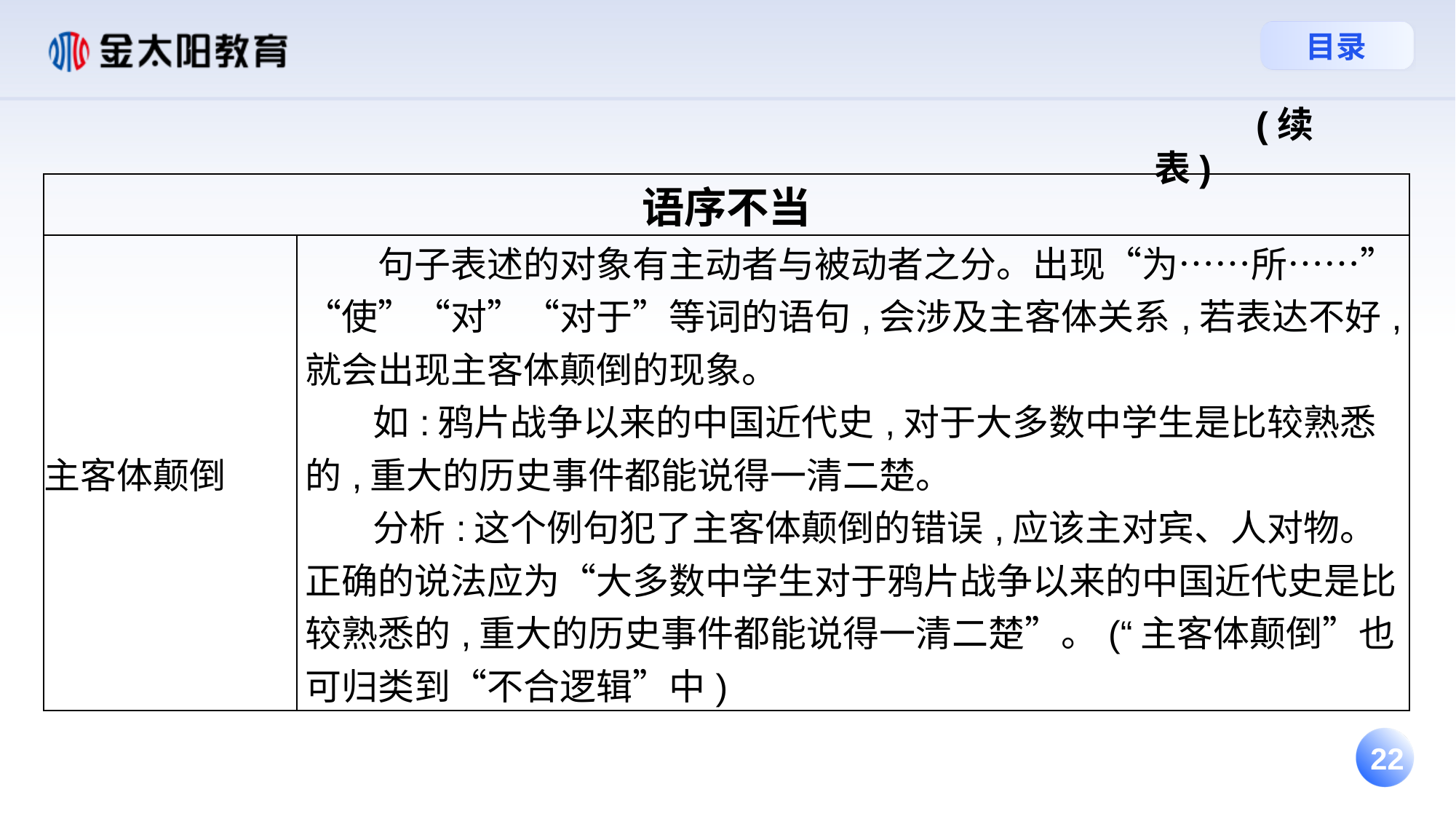

(续表)

| 语序不当 |  |
| --- | --- |
| 主客体颠倒 | 句子表述的对象有主动者与被动者之分。出现“为……所……”“使”“对”“对于”等词的语句,会涉及主客体关系,若表达不好,就会出现主客体颠倒的现象。 如:鸦片战争以来的中国近代史,对于大多数中学生是比较熟悉的,重大的历史事件都能说得一清二楚。　　 分析:这个例句犯了主客体颠倒的错误,应该主对宾、人对物。正确的说法应为“大多数中学生对于鸦片战争以来的中国近代史是比较熟悉的,重大的历史事件都能说得一清二楚”。(“主客体颠倒”也可归类到“不合逻辑”中) |